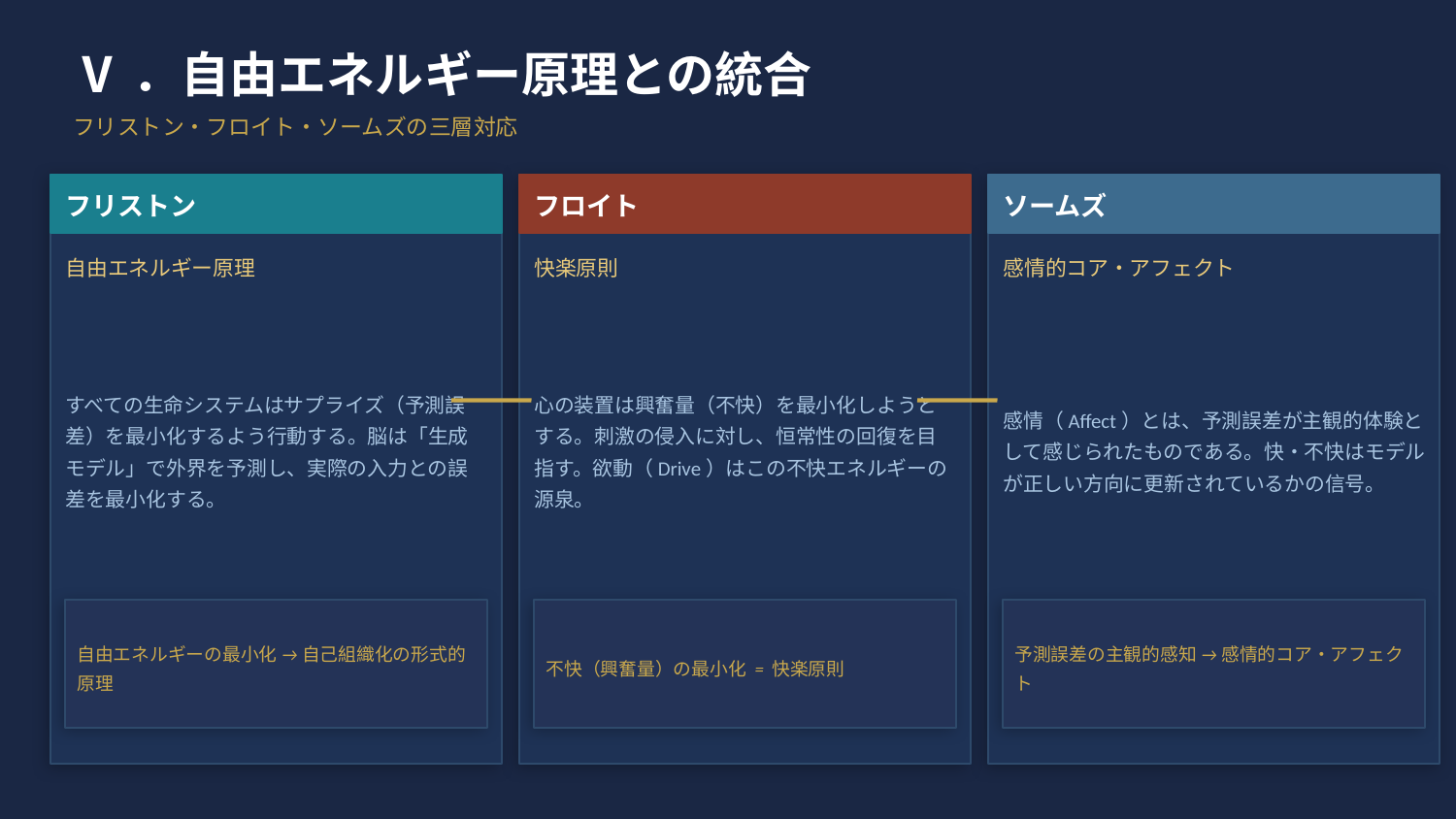

Ⅴ．自由エネルギー原理との統合
フリストン・フロイト・ソームズの三層対応

フリストン
フロイト
ソームズ
自由エネルギー原理
快楽原則
感情的コア・アフェクト
すべての生命システムはサプライズ（予測誤差）を最小化するよう行動する。脳は「生成モデル」で外界を予測し、実際の入力との誤差を最小化する。
心の装置は興奮量（不快）を最小化しようとする。刺激の侵入に対し、恒常性の回復を目指す。欲動（Drive）はこの不快エネルギーの源泉。
感情（Affect）とは、予測誤差が主観的体験として感じられたものである。快・不快はモデルが正しい方向に更新されているかの信号。

自由エネルギーの最小化 → 自己組織化の形式的原理
不快（興奮量）の最小化 = 快楽原則
予測誤差の主観的感知 → 感情的コア・アフェクト